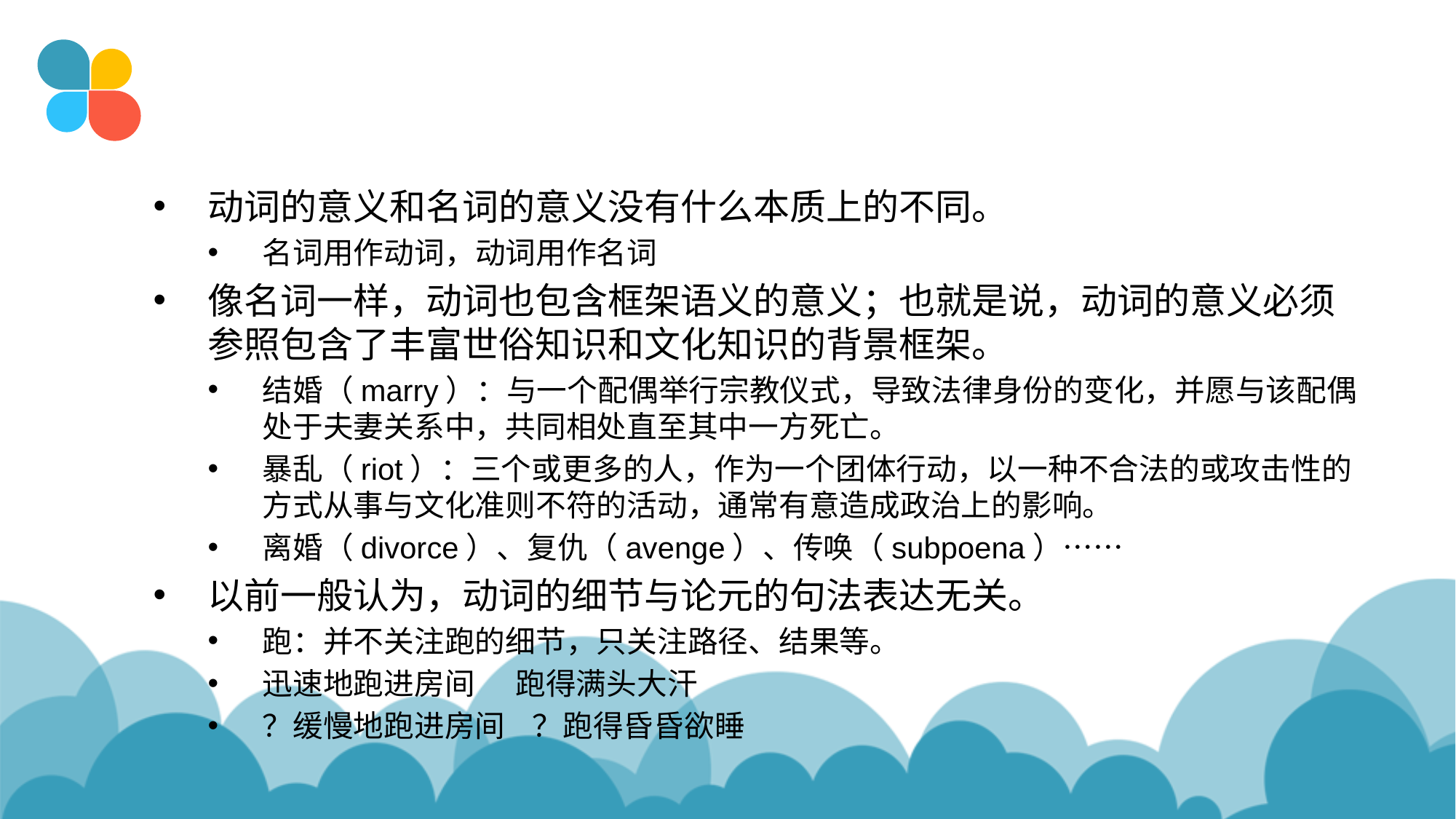

#
动词的意义和名词的意义没有什么本质上的不同。
名词用作动词，动词用作名词
像名词一样，动词也包含框架语义的意义；也就是说，动词的意义必须参照包含了丰富世俗知识和文化知识的背景框架。
结婚（marry）：与一个配偶举行宗教仪式，导致法律身份的变化，并愿与该配偶处于夫妻关系中，共同相处直至其中一方死亡。
暴乱（riot）：三个或更多的人，作为一个团体行动，以一种不合法的或攻击性的方式从事与文化准则不符的活动，通常有意造成政治上的影响。
离婚（divorce）、复仇（avenge）、传唤（subpoena）……
以前一般认为，动词的细节与论元的句法表达无关。
跑：并不关注跑的细节，只关注路径、结果等。
迅速地跑进房间      跑得满头大汗
？缓慢地跑进房间    ？跑得昏昏欲睡